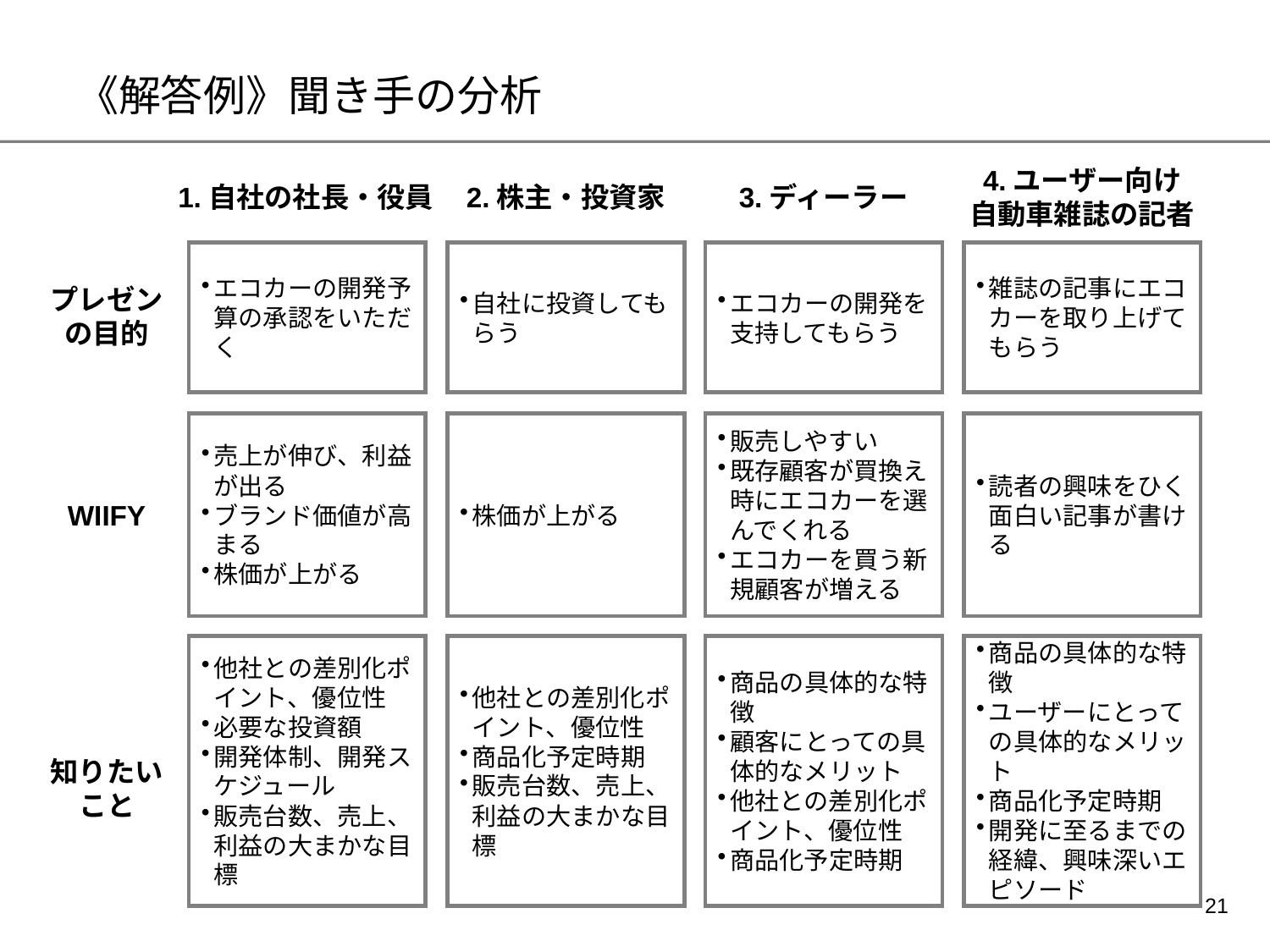

# 《解答例》聞き手の分析
4.ユーザー向け
自動車雑誌の記者
1.自社の社長・役員
2.株主・投資家
3.ディーラー
エコカーの開発予算の承認をいただく
自社に投資してもらう
エコカーの開発を支持してもらう
雑誌の記事にエコカーを取り上げてもらう
プレゼンの目的
売上が伸び、利益が出る
ブランド価値が高まる
株価が上がる
株価が上がる
販売しやすい
既存顧客が買換え時にエコカーを選んでくれる
エコカーを買う新規顧客が増える
読者の興味をひく面白い記事が書ける
WIIFY
他社との差別化ポイント、優位性
必要な投資額
開発体制、開発スケジュール
販売台数、売上、利益の大まかな目標
他社との差別化ポイント、優位性
商品化予定時期
販売台数、売上、利益の大まかな目標
商品の具体的な特徴
顧客にとっての具体的なメリット
他社との差別化ポイント、優位性
商品化予定時期
商品の具体的な特徴
ユーザーにとっての具体的なメリット
商品化予定時期
開発に至るまでの経緯、興味深いエピソード
知りたい
こと
21